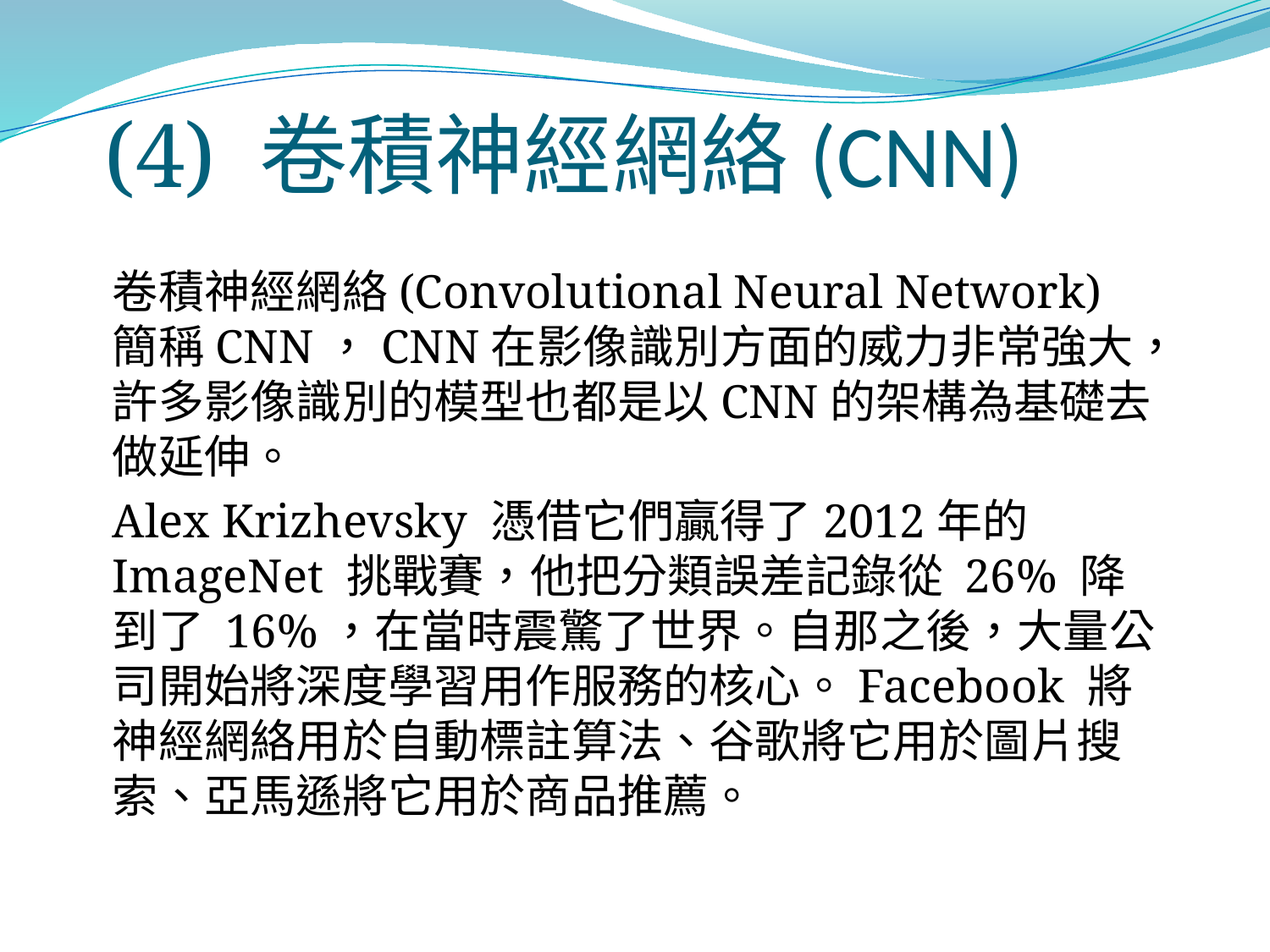

# (4) 卷積神經網絡(CNN)
卷積神經網絡(Convolutional Neural Network)簡稱CNN，CNN在影像識別方面的威力非常強大，許多影像識別的模型也都是以CNN的架構為基礎去做延伸。
Alex Krizhevsky 憑借它們贏得了2012年的 ImageNet 挑戰賽，他把分類誤差記錄從 26% 降到了 16%，在當時震驚了世界。自那之後，大量公司開始將深度學習用作服務的核心。Facebook 將神經網絡用於自動標註算法、谷歌將它用於圖片搜索、亞馬遜將它用於商品推薦。